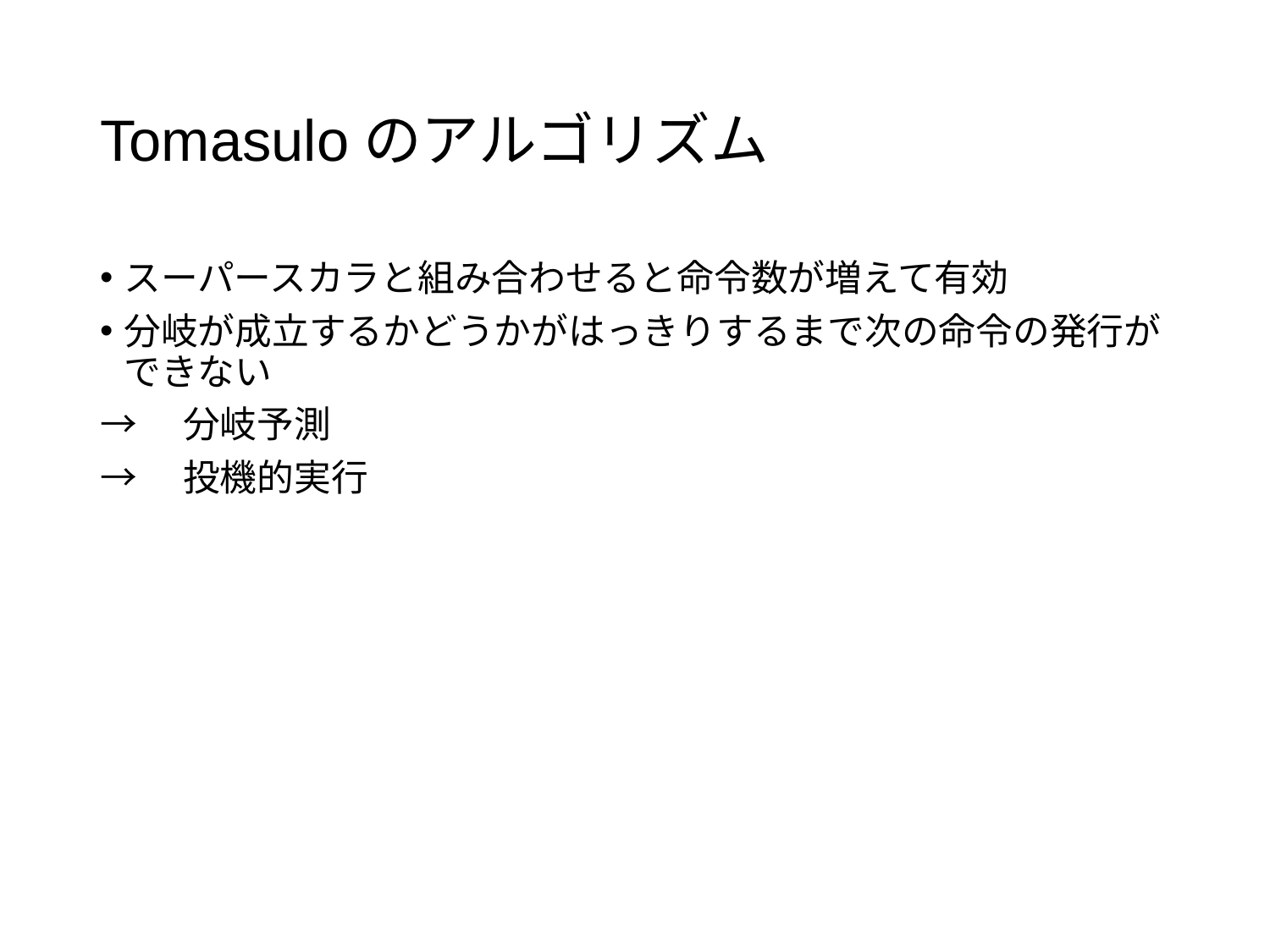

# Tomasuloのアルゴリズム
スーパースカラと組み合わせると命令数が増えて有効
分岐が成立するかどうかがはっきりするまで次の命令の発行ができない
→　分岐予測
→　投機的実行